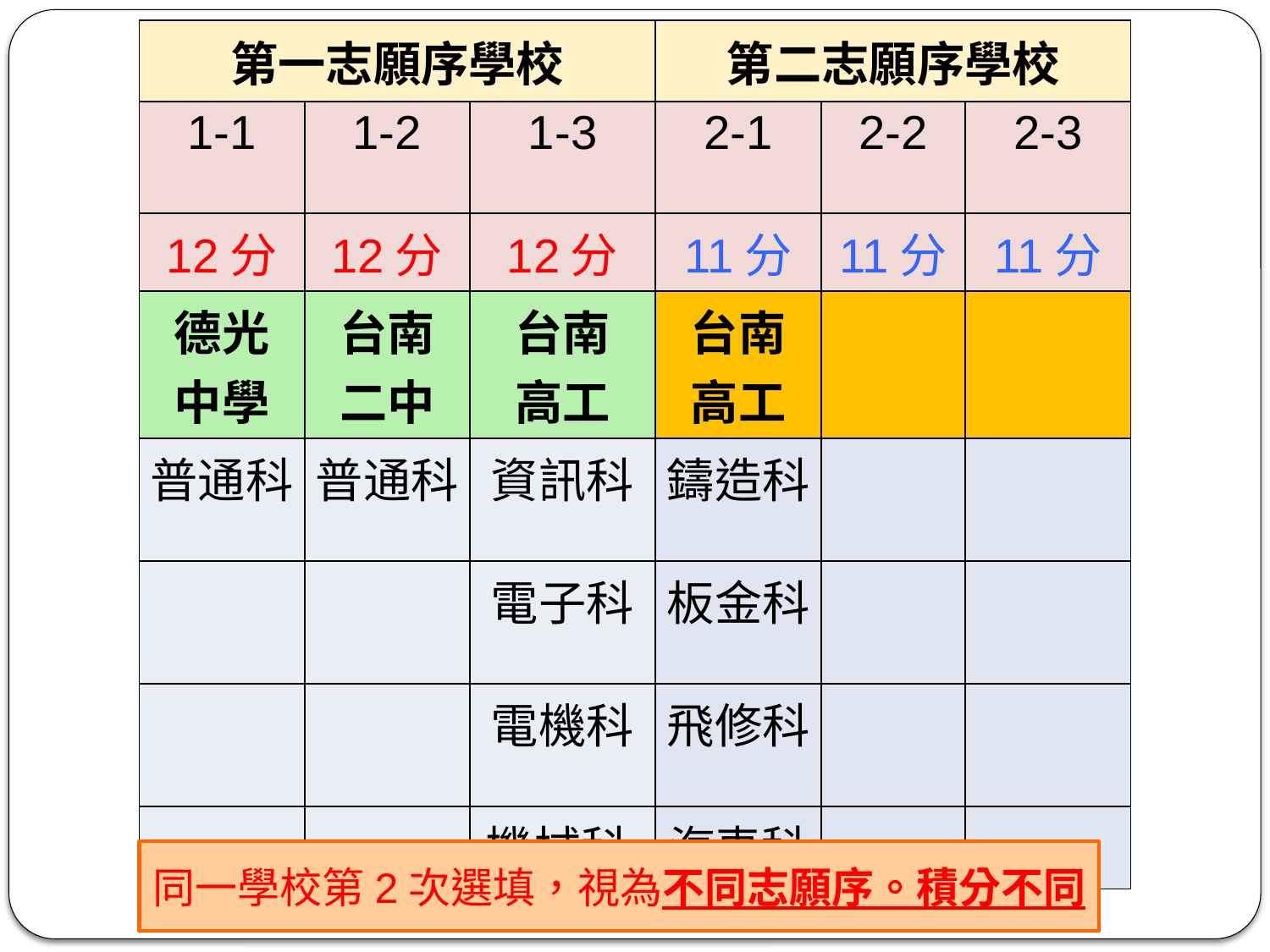

| 第一志願序學校 |  |  | 第二志願序學校 |  |  |
| --- | --- | --- | --- | --- | --- |
| 1-1 | 1-2 | 1-3 | 2-1 | 2-2 | 2-3 |
| 12分 | 12分 | 12分 | 11分 | 11分 | 11分 |
| 德光 中學 | 台南 二中 | 台南 高工 | 台南 高工 |  |  |
| 普通科 | 普通科 | 資訊科 | 鑄造科 |  |  |
|  |  | 電子科 | 板金科 |  |  |
|  |  | 電機科 | 飛修科 |  |  |
|  |  | 機械科 | 汽車科 |  |  |
同一學校第2次選填，視為不同志願序。積分不同